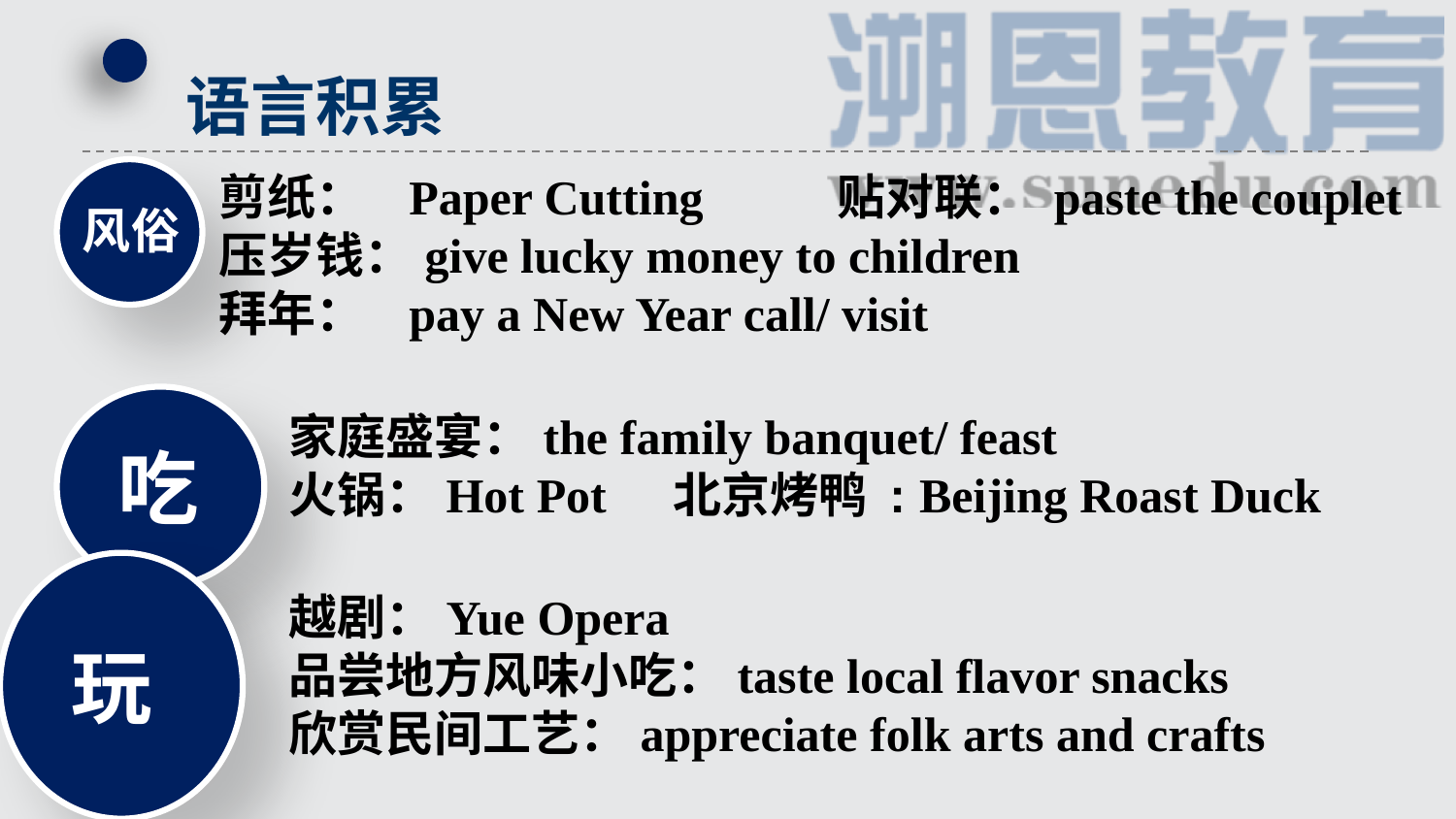

语言积累

剪纸：   Paper Cutting         贴对联： paste the couplet
压岁钱：give lucky money to children
拜年：   pay a New Year call/ visit
风俗

家庭盛宴：the family banquet/ feast
火锅：Hot Pot    北京烤鸭 : Beijing Roast Duck
吃

越剧：Yue Opera
品尝地方风味小吃：taste local flavor snacks
欣赏民间工艺：appreciate folk arts and crafts
玩